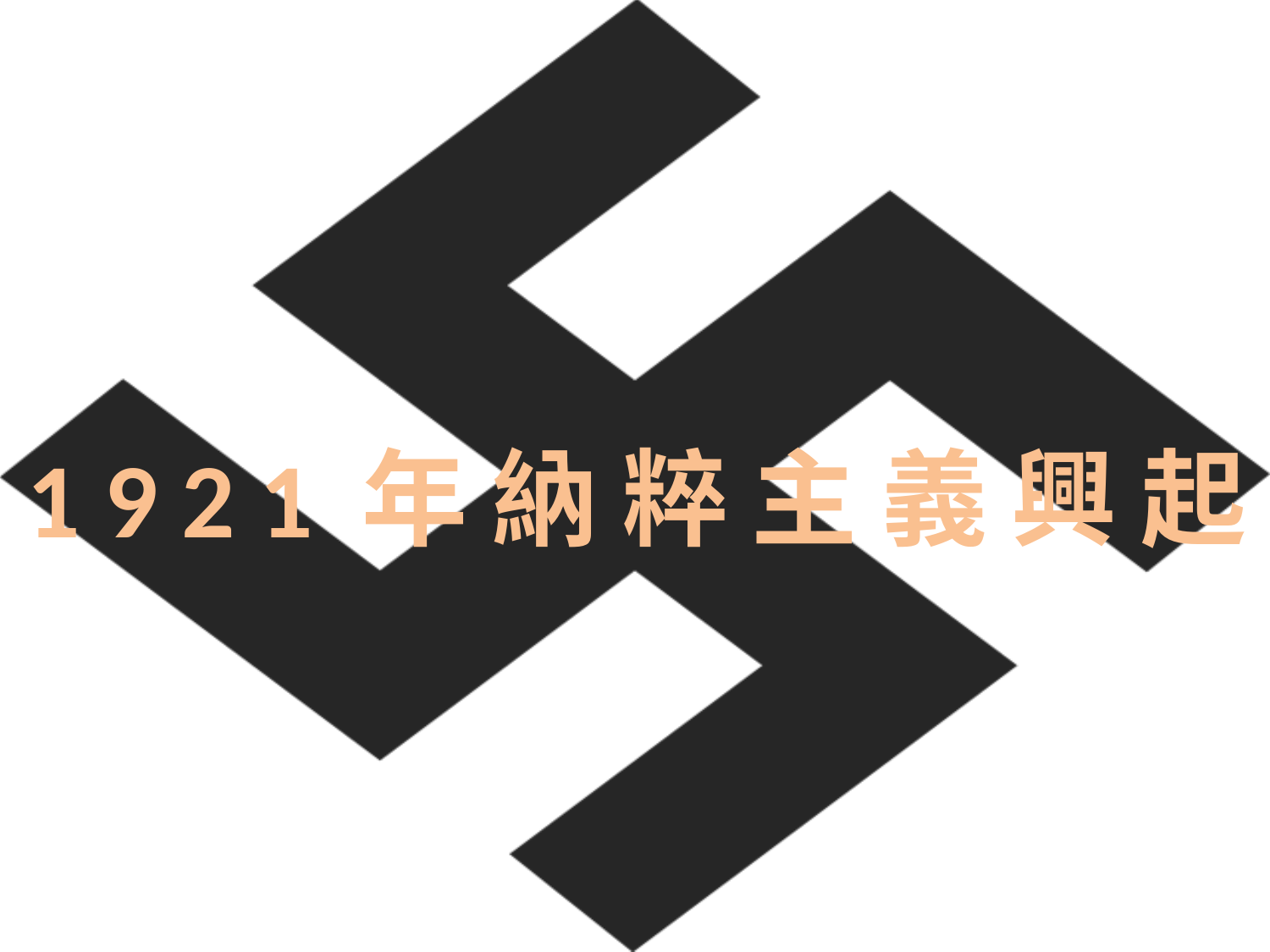

# 1 9 2 1 年 納 粹 主 義 興 起